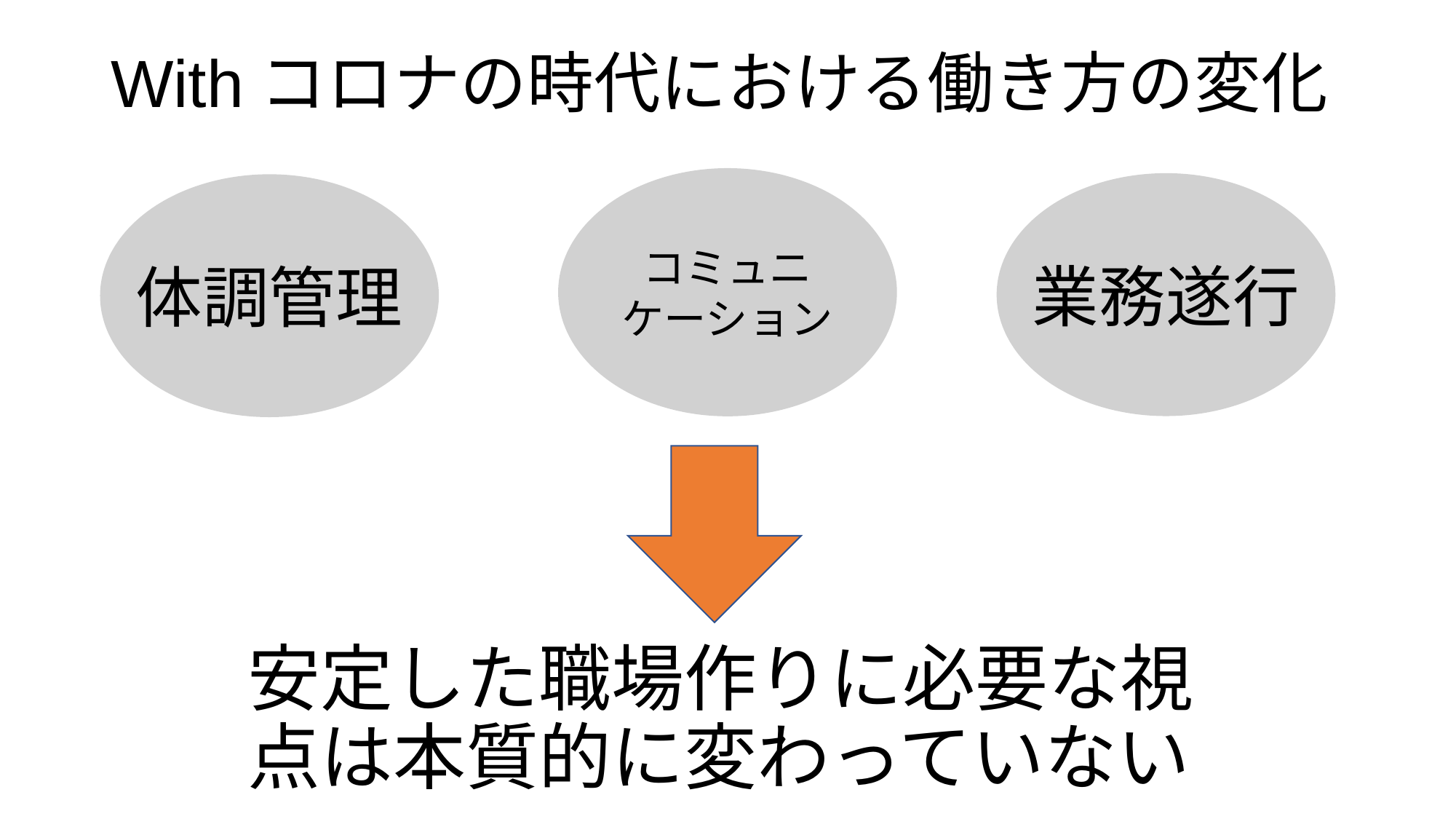

Withコロナの時代における働き方の変化
コミュニケーション
業務遂行
体調管理

安定した職場作りに必要な視点は本質的に変わっていない